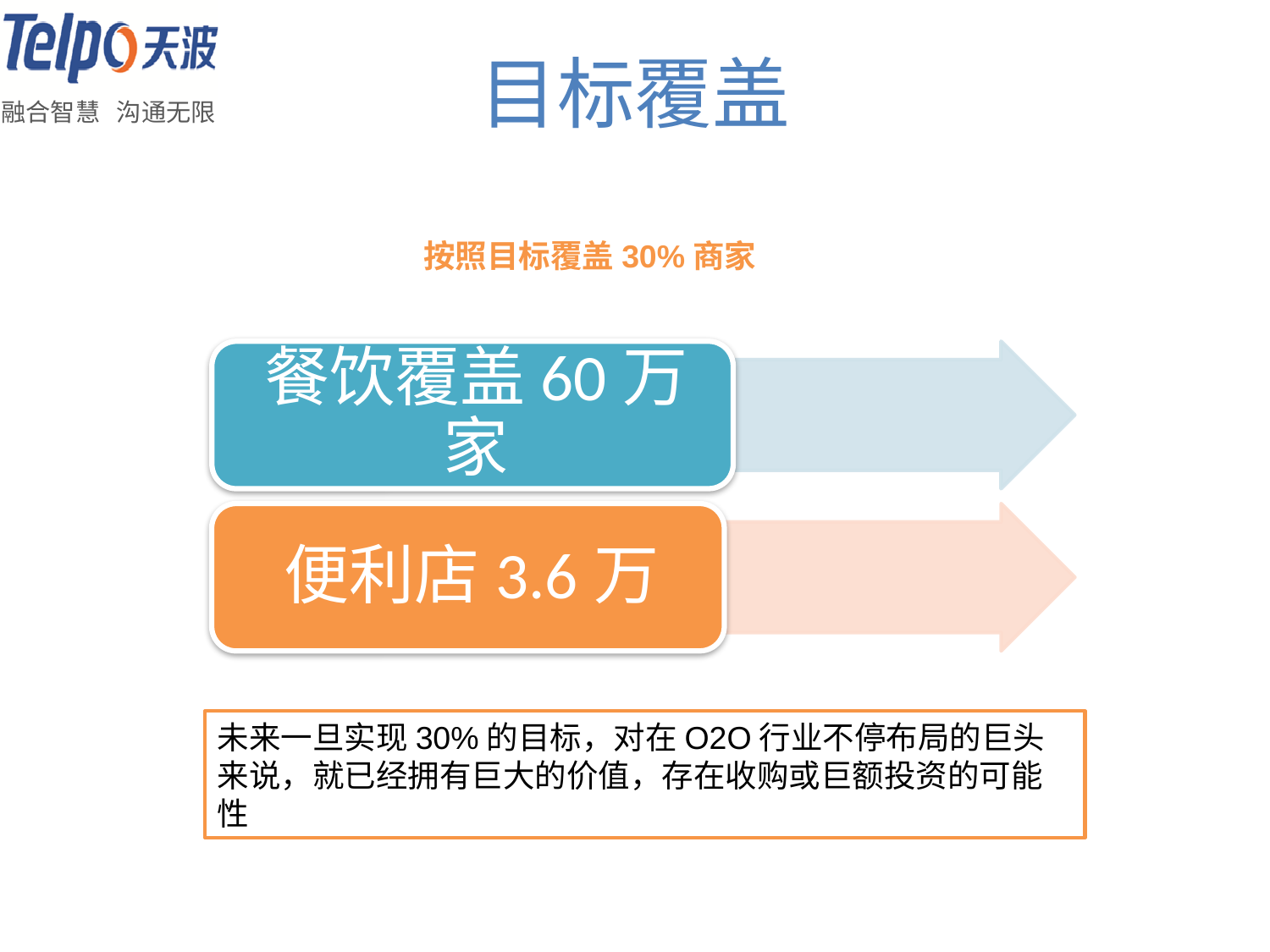

目标覆盖
按照目标覆盖30%商家
餐饮覆盖60万家
便利店3.6万
未来一旦实现30%的目标，对在O2O行业不停布局的巨头来说，就已经拥有巨大的价值，存在收购或巨额投资的可能性